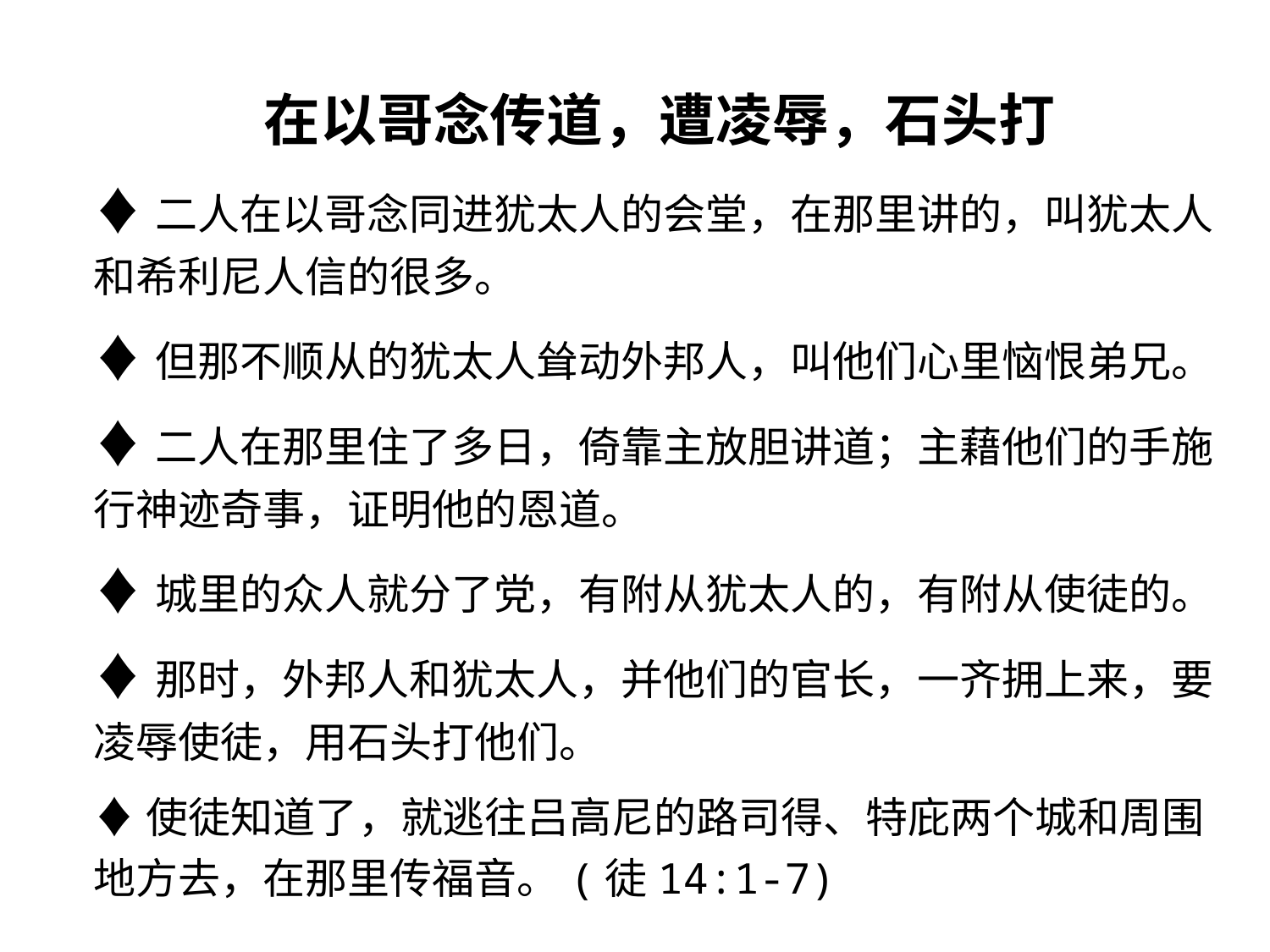

在以哥念传道，遭凌辱，石头打
♦二人在以哥念同进犹太人的会堂，在那里讲的，叫犹太人和希利尼人信的很多。
♦但那不顺从的犹太人耸动外邦人，叫他们心里恼恨弟兄。
♦二人在那里住了多日，倚靠主放胆讲道；主藉他们的手施行神迹奇事，证明他的恩道。
♦城里的众人就分了党，有附从犹太人的，有附从使徒的。
♦那时，外邦人和犹太人，并他们的官长，一齐拥上来，要凌辱使徒，用石头打他们。
♦使徒知道了，就逃往吕高尼的路司得、特庇两个城和周围地方去，在那里传福音。(徒14:1-7)